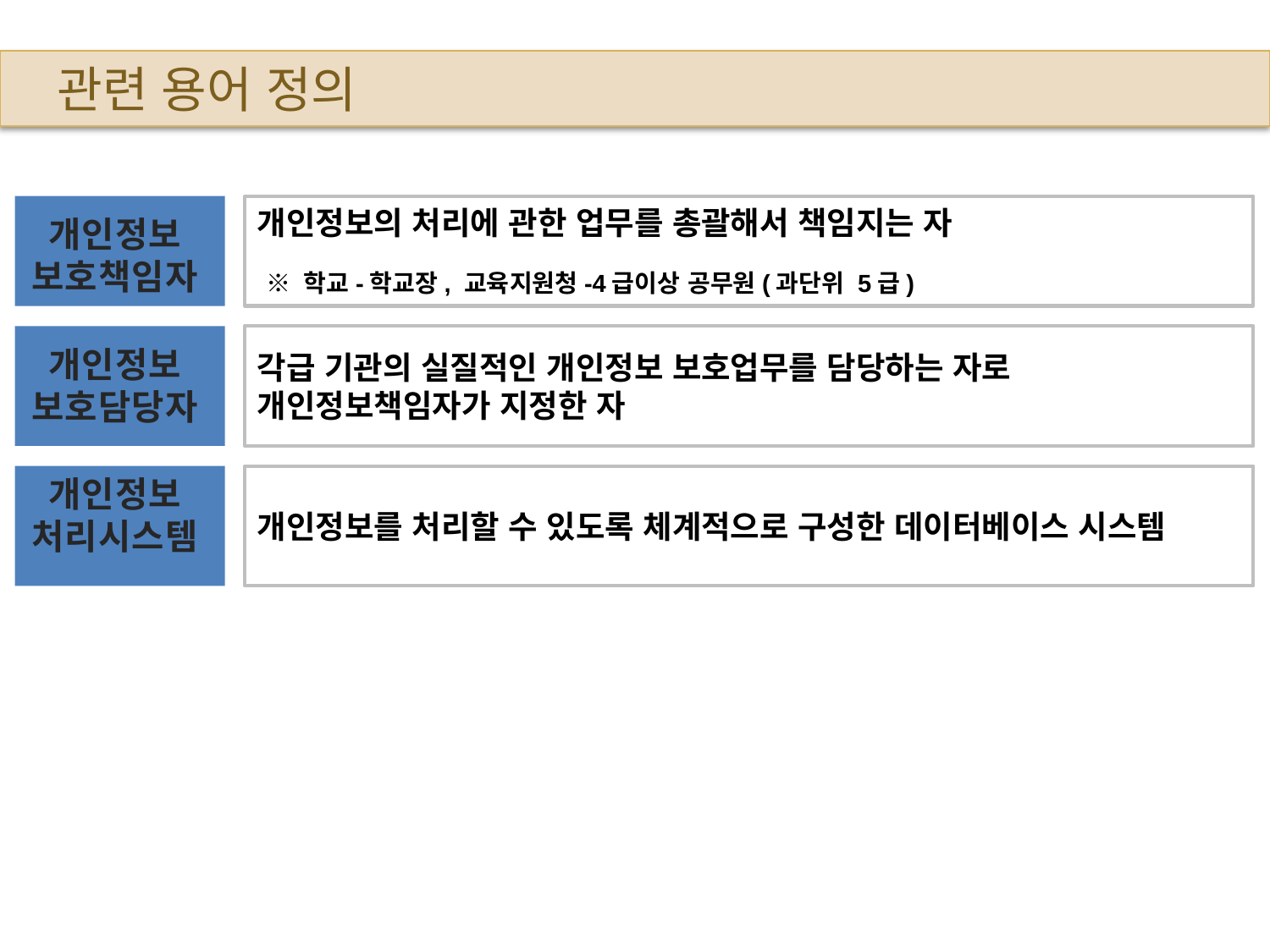

관련 용어 정의

개인정보의 처리에 관한 업무를 총괄해서 책임지는 자
 ※ 학교-학교장, 교육지원청-4급이상 공무원(과단위 5급)
개인정보
보호책임자

각급 기관의 실질적인 개인정보 보호업무를 담당하는 자로 개인정보책임자가 지정한 자
개인정보
보호담당자
개인정보
처리시스템

개인정보를 처리할 수 있도록 체계적으로 구성한 데이터베이스 시스템